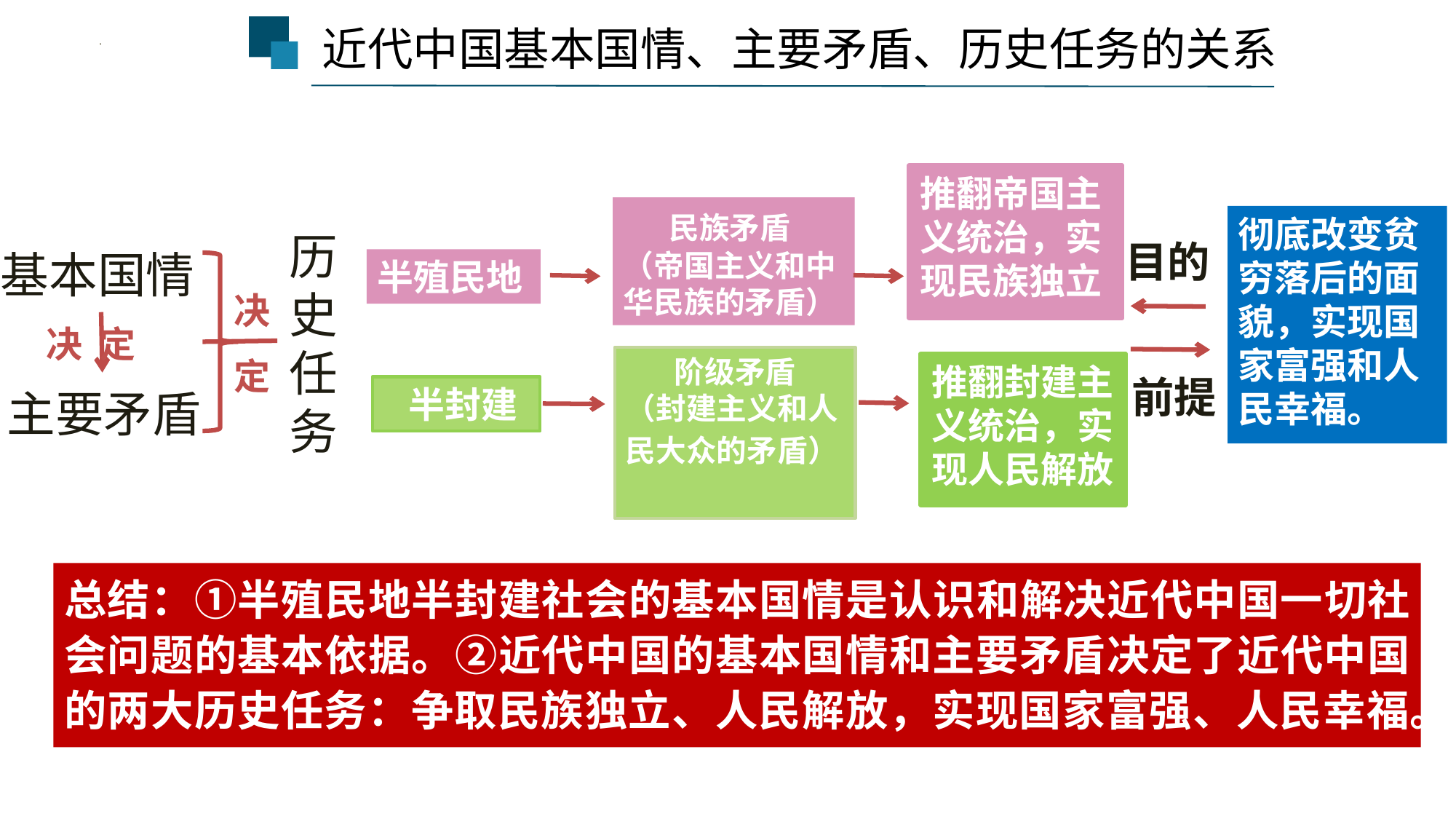

近代中国基本国情、主要矛盾、历史任务的关系

推翻帝国主义统治，实现民族独立
     民族矛盾
（帝国主义和中华民族的矛盾）
彻底改变贫穷落后的面貌，实现国家富强和人民幸福。
历
史
任
务
目的
基本国情
半殖民地

决
定
决  定
      阶级矛盾
（封建主义和人民大众的矛盾）
推翻封建主义统治，实现人民解放
前提
  半封建
主要矛盾

总结：①半殖民地半封建社会的基本国情是认识和解决近代中国一切社会问题的基本依据。②近代中国的基本国情和主要矛盾决定了近代中国的两大历史任务：争取民族独立、人民解放，实现国家富强、人民幸福。